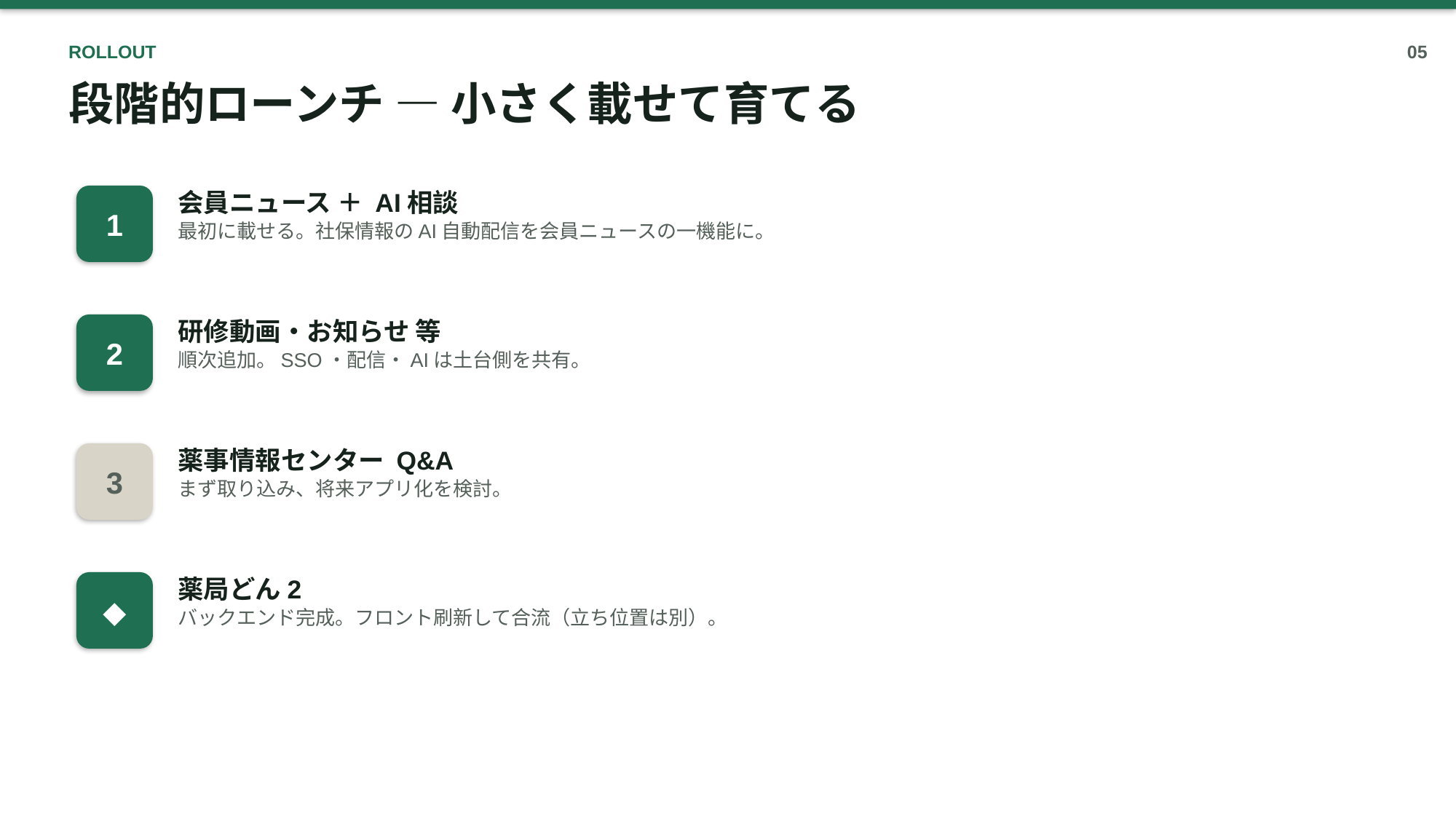

ROLLOUT
05
段階的ローンチ ― 小さく載せて育てる
会員ニュース ＋ AI相談
最初に載せる。社保情報のAI自動配信を会員ニュースの一機能に。
1
研修動画・お知らせ 等
順次追加。SSO・配信・AIは土台側を共有。
2
薬事情報センター Q&A
まず取り込み、将来アプリ化を検討。
3
薬局どん2
バックエンド完成。フロント刷新して合流（立ち位置は別）。
◆